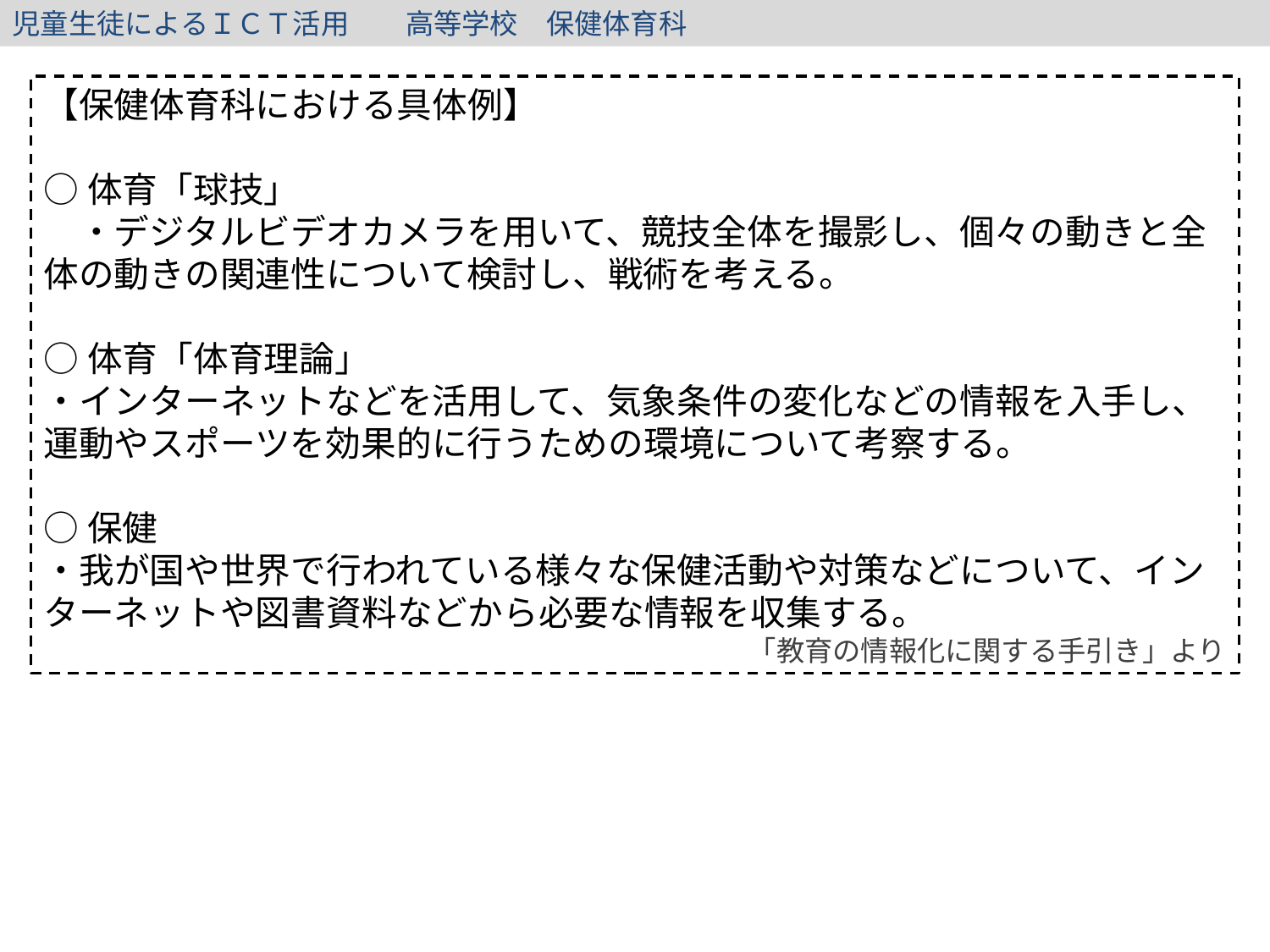

児童生徒によるＩＣＴ活用　　高等学校　保健体育科
【保健体育科における具体例】

○体育「球技」
　・デジタルビデオカメラを用いて、競技全体を撮影し、個々の動きと全体の動きの関連性について検討し、戦術を考える。

○体育「体育理論」
・インターネットなどを活用して、気象条件の変化などの情報を入手し、運動やスポーツを効果的に行うための環境について考察する。

○保健
・我が国や世界で行われている様々な保健活動や対策などについて、インターネットや図書資料などから必要な情報を収集する。
「教育の情報化に関する手引き」より